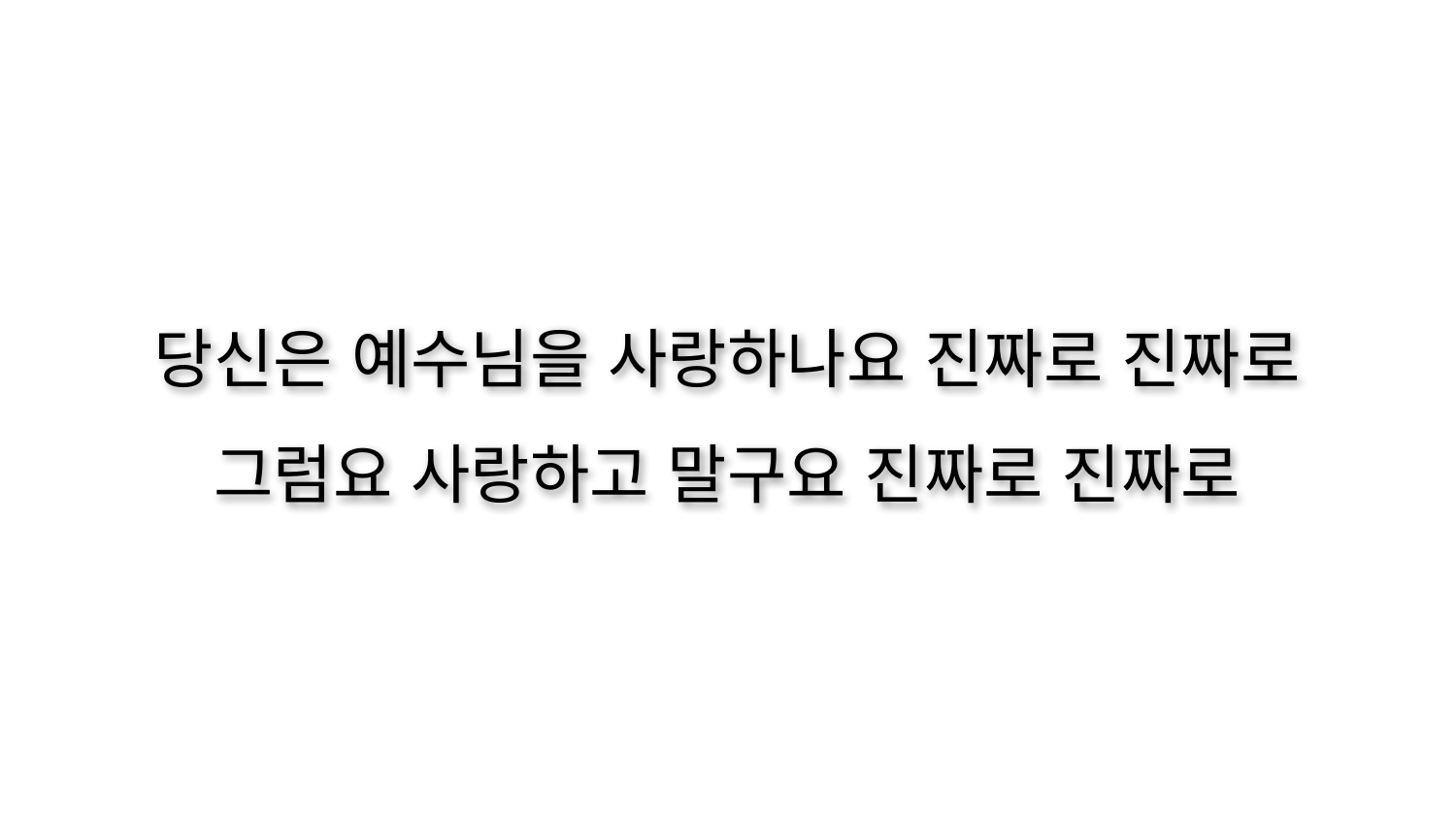

당신은 예수님을 사랑하나요 진짜로 진짜로
그럼요 사랑하고 말구요 진짜로 진짜로